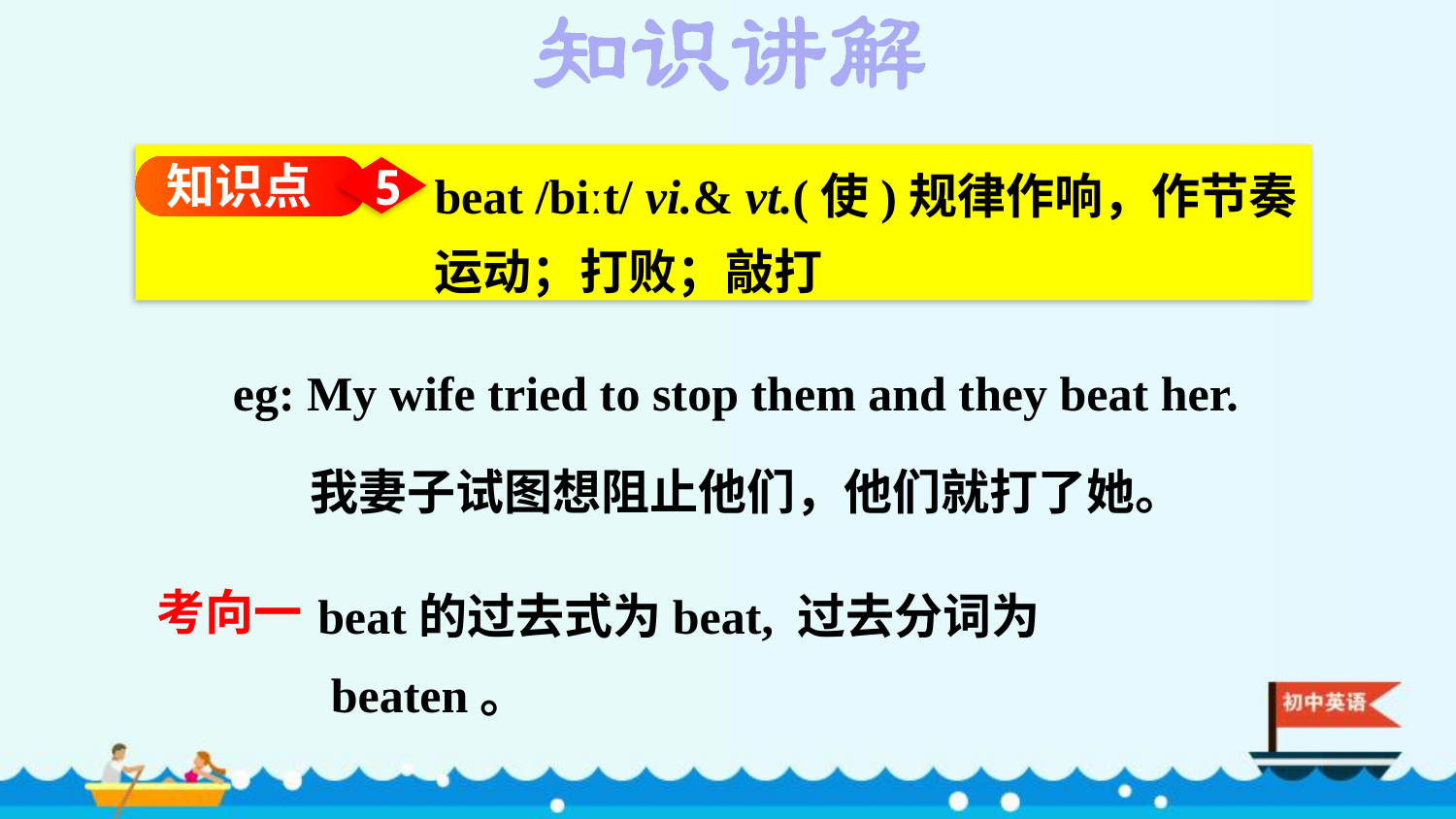

beat /biːt/ vi.& vt.(使)规律作响，作节奏运动；打败；敲打

知识点

5
eg: My wife tried to stop them and they beat her.
      我妻子试图想阻止他们，他们就打了她。
beat的过去式为beat, 过去分词为beaten。
考向一